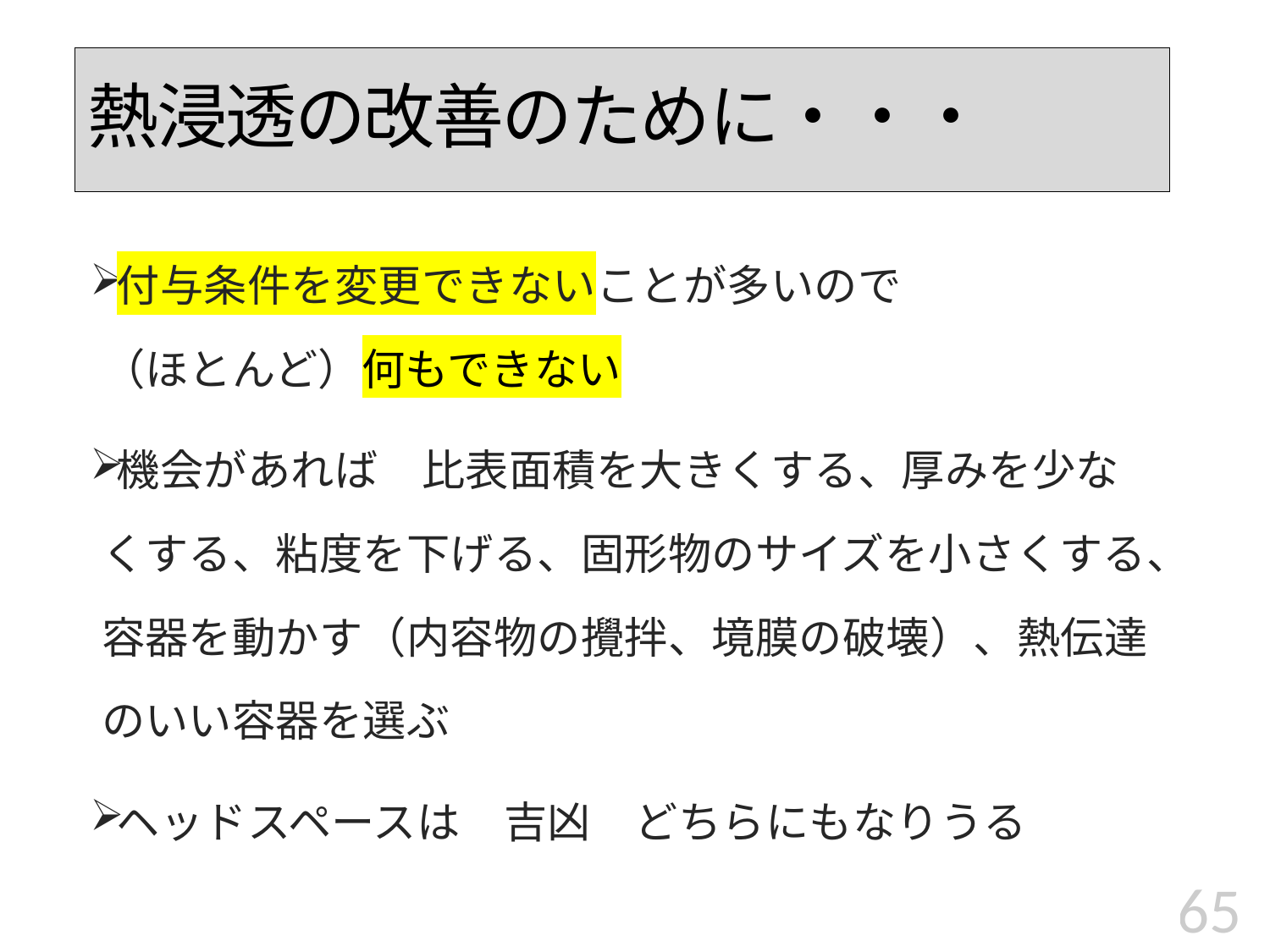

# 熱浸透の改善のために・・・
付与条件を変更できないことが多いので　　　　（ほとんど）何もできない
機会があれば　比表面積を大きくする、厚みを少なくする、粘度を下げる、固形物のサイズを小さくする、容器を動かす（内容物の攪拌、境膜の破壊）、熱伝達のいい容器を選ぶ
ヘッドスペースは　吉凶　どちらにもなりうる

65